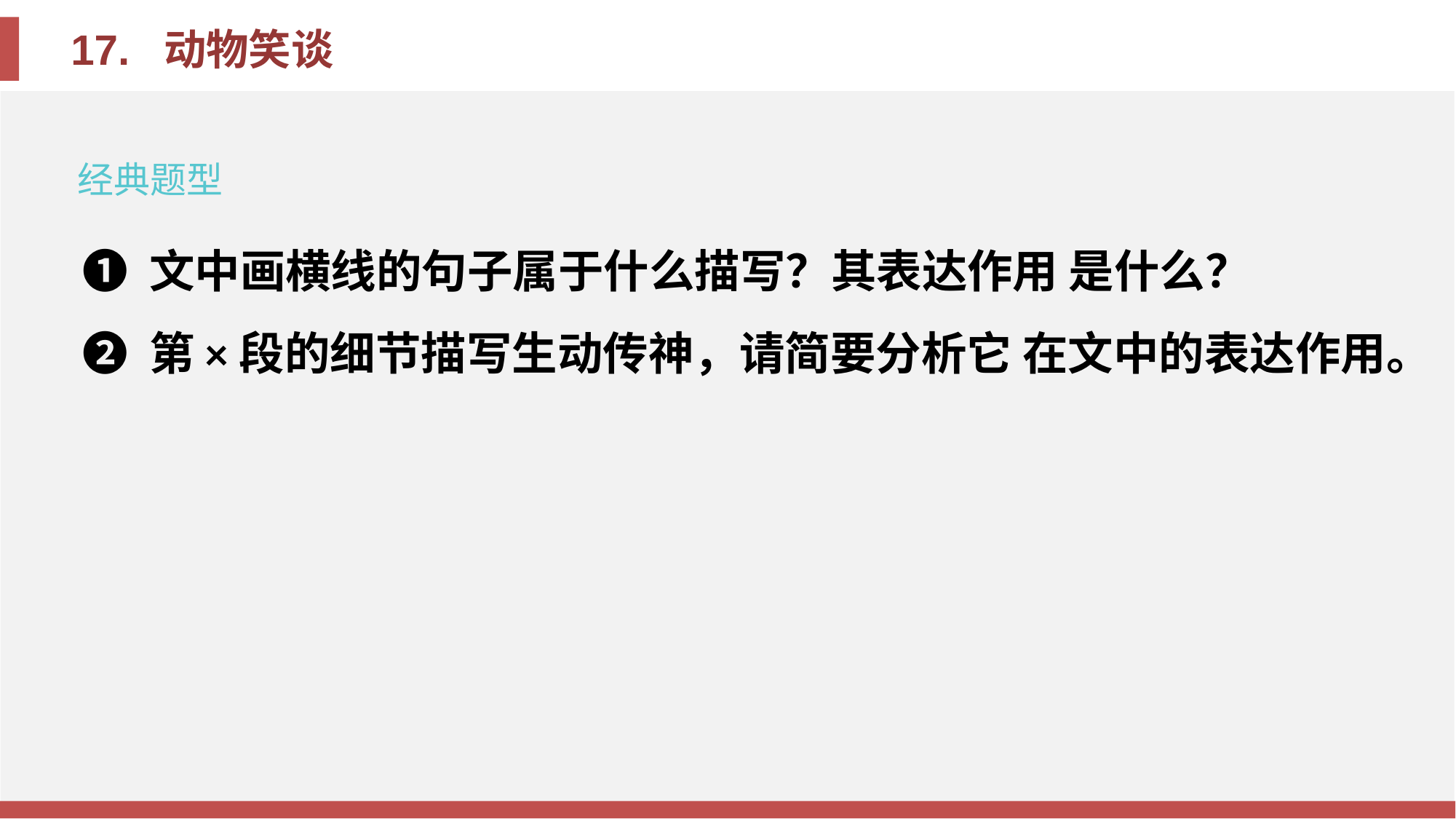

经典题型
❶ 文中画横线的句子属于什么描写？其表达作用 是什么？
❷ 第×段的细节描写生动传神，请简要分析它 在文中的表达作用。